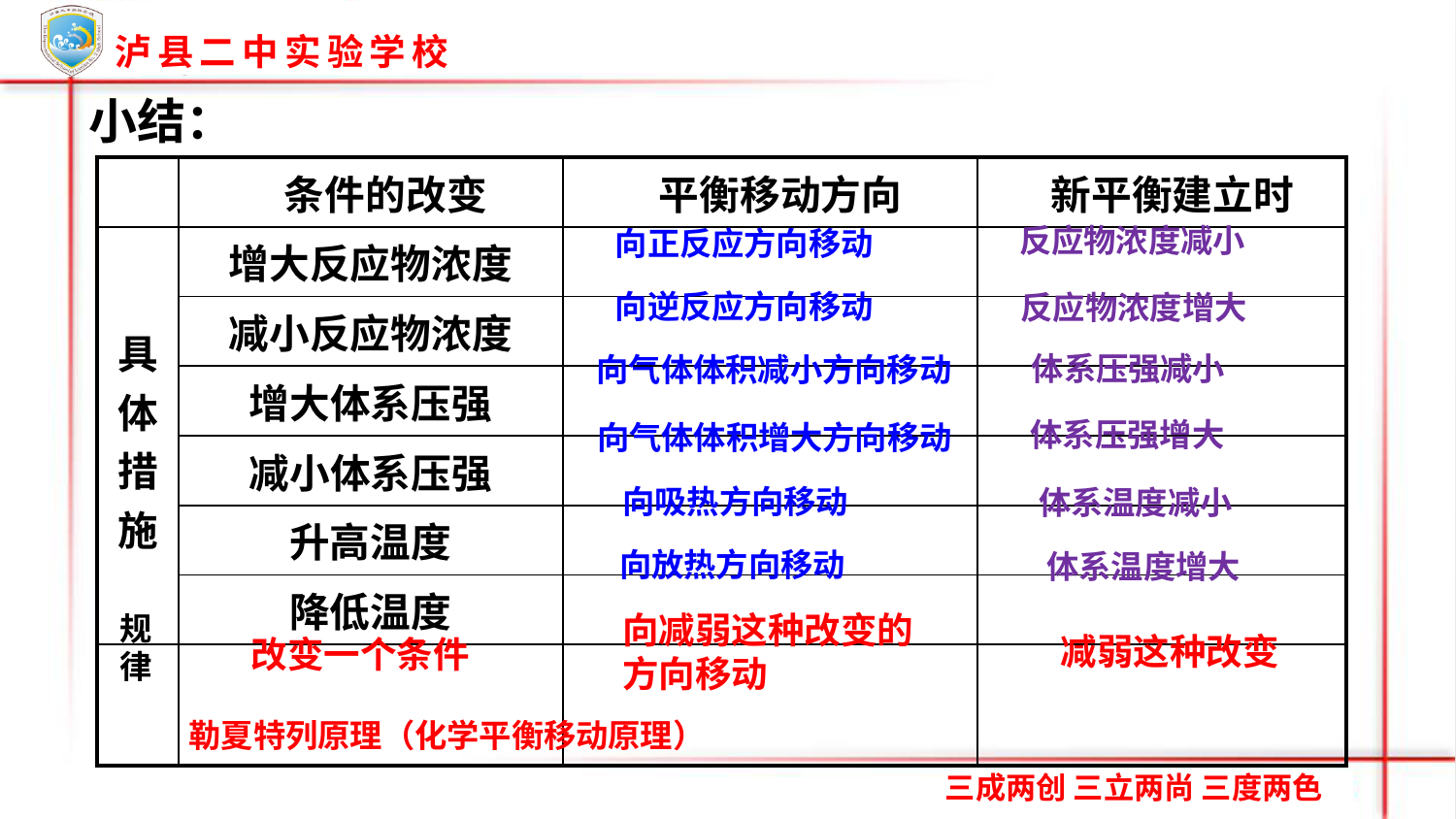

小结：
|  | 条件的改变 | 平衡移动方向 | 新平衡建立时 |
| --- | --- | --- | --- |
| 具 体措施 | 增大反应物浓度 |  |  |
|  | 减小反应物浓度 |  |  |
|  | 增大体系压强 |  |  |
|  | 减小体系压强 |  |  |
|  | 升高温度 |  |  |
|  | 降低温度 |  |  |
|  |  |  |  |
反应物浓度减小
向正反应方向移动
向逆反应方向移动
反应物浓度增大
体系压强减小
向气体体积减小方向移动
体系压强增大
向气体体积增大方向移动
向吸热方向移动
体系温度减小
向放热方向移动
体系温度增大
向减弱这种改变的方向移动
规
律
减弱这种改变
改变一个条件
勒夏特列原理（化学平衡移动原理）